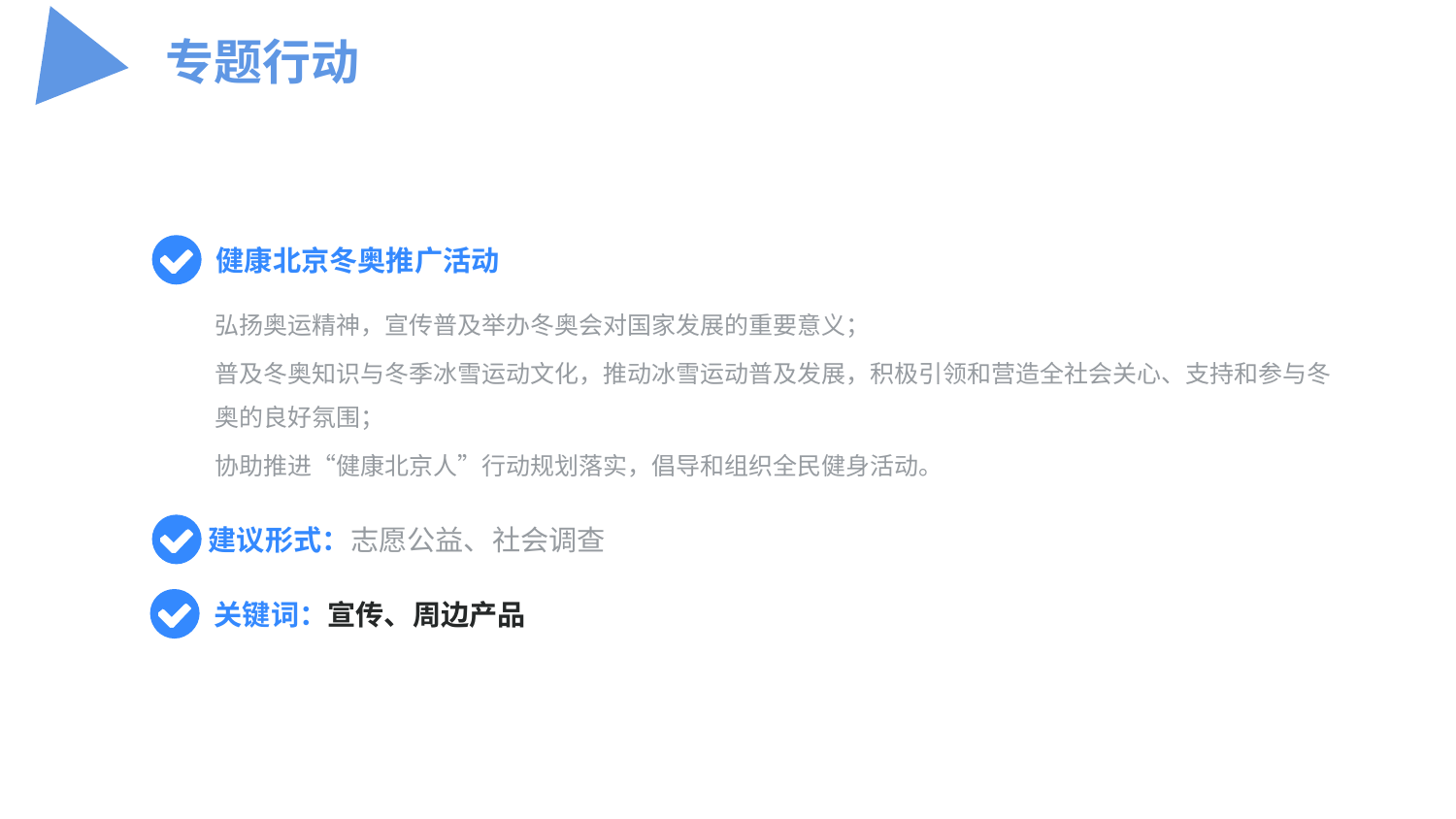

专题行动

健康北京冬奥推广活动
弘扬奥运精神，宣传普及举办冬奥会对国家发展的重要意义；
普及冬奥知识与冬季冰雪运动文化，推动冰雪运动普及发展，积极引领和营造全社会关心、支持和参与冬奥的良好氛围；
协助推进“健康北京人”行动规划落实，倡导和组织全民健身活动。

建议形式：志愿公益、社会调查

关键词：宣传、周边产品